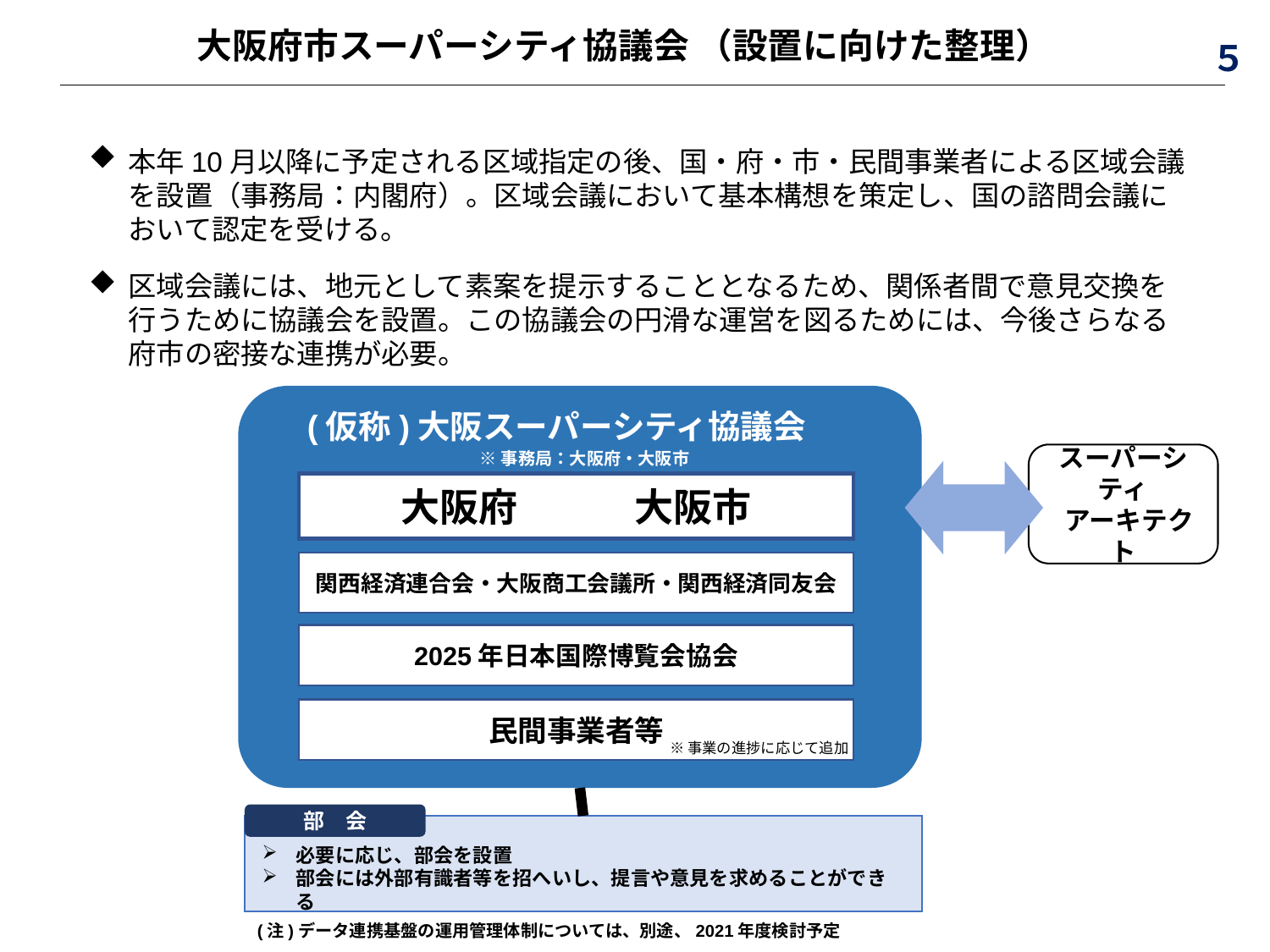

５
大阪府市スーパーシティ協議会 （設置に向けた整理）
本年10月以降に予定される区域指定の後、国・府・市・民間事業者による区域会議を設置（事務局：内閣府）。区域会議において基本構想を策定し、国の諮問会議において認定を受ける。

区域会議には、地元として素案を提示することとなるため、関係者間で意見交換を行うために協議会を設置。この協議会の円滑な運営を図るためには、今後さらなる府市の密接な連携が必要。

(仮称)大阪スーパーシティ協議会
※事務局：大阪府・大阪市
スーパーシティ
 アーキテクト

大阪府　　　大阪市
関西経済連合会・大阪商工会議所・関西経済同友会
2025年日本国際博覧会協会
民間事業者等
6
※事業の進捗に応じて追加
部　会

必要に応じ、部会を設置
部会には外部有識者等を招へいし、提言や意見を求めることができる
(注)データ連携基盤の運用管理体制については、別途、2021年度検討予定